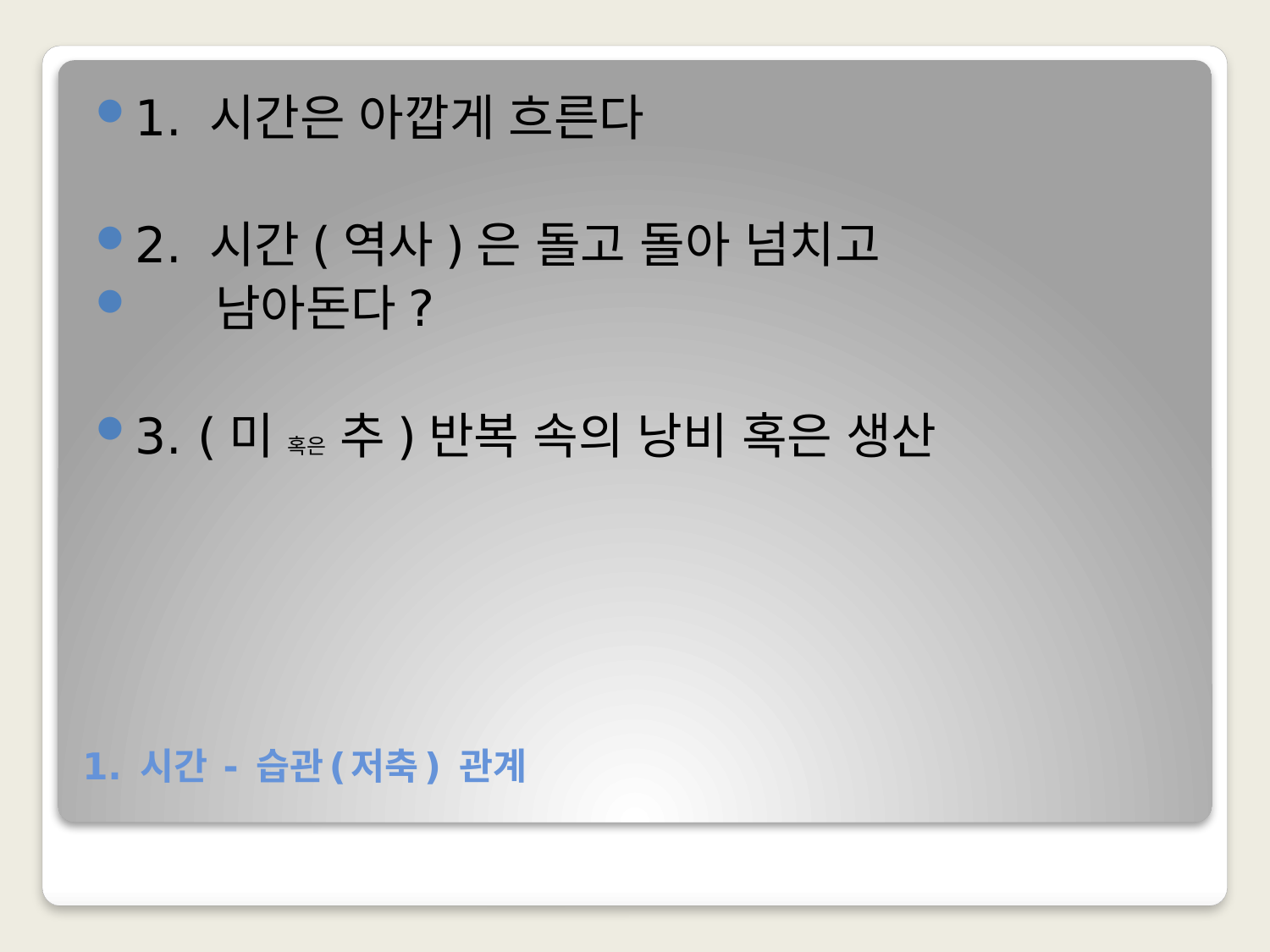

1. 시간은 아깝게 흐른다

2. 시간(역사)은 돌고 돌아 넘치고
     남아돈다?

3. (미 혹은 추)반복 속의 낭비 혹은 생산
# 1. 시간 - 습관(저축) 관계